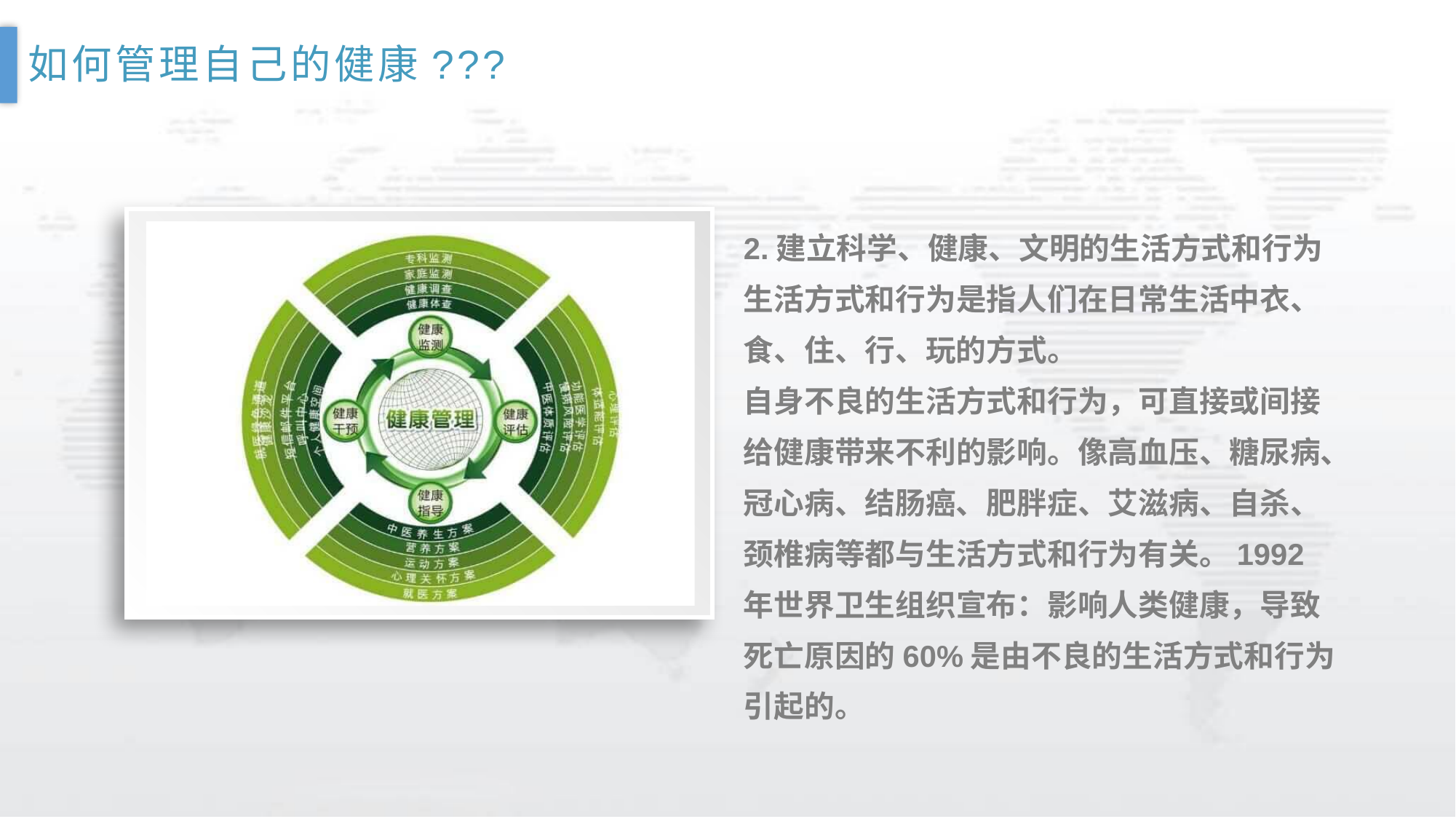

如何管理自己的健康???
2.建立科学、健康、文明的生活方式和行为
生活方式和行为是指人们在日常生活中衣、食、住、行、玩的方式。
自身不良的生活方式和行为，可直接或间接给健康带来不利的影响。像高血压、糖尿病、冠心病、结肠癌、肥胖症、艾滋病、自杀、颈椎病等都与生活方式和行为有关。1992年世界卫生组织宣布：影响人类健康，导致死亡原因的60%是由不良的生活方式和行为引起的。